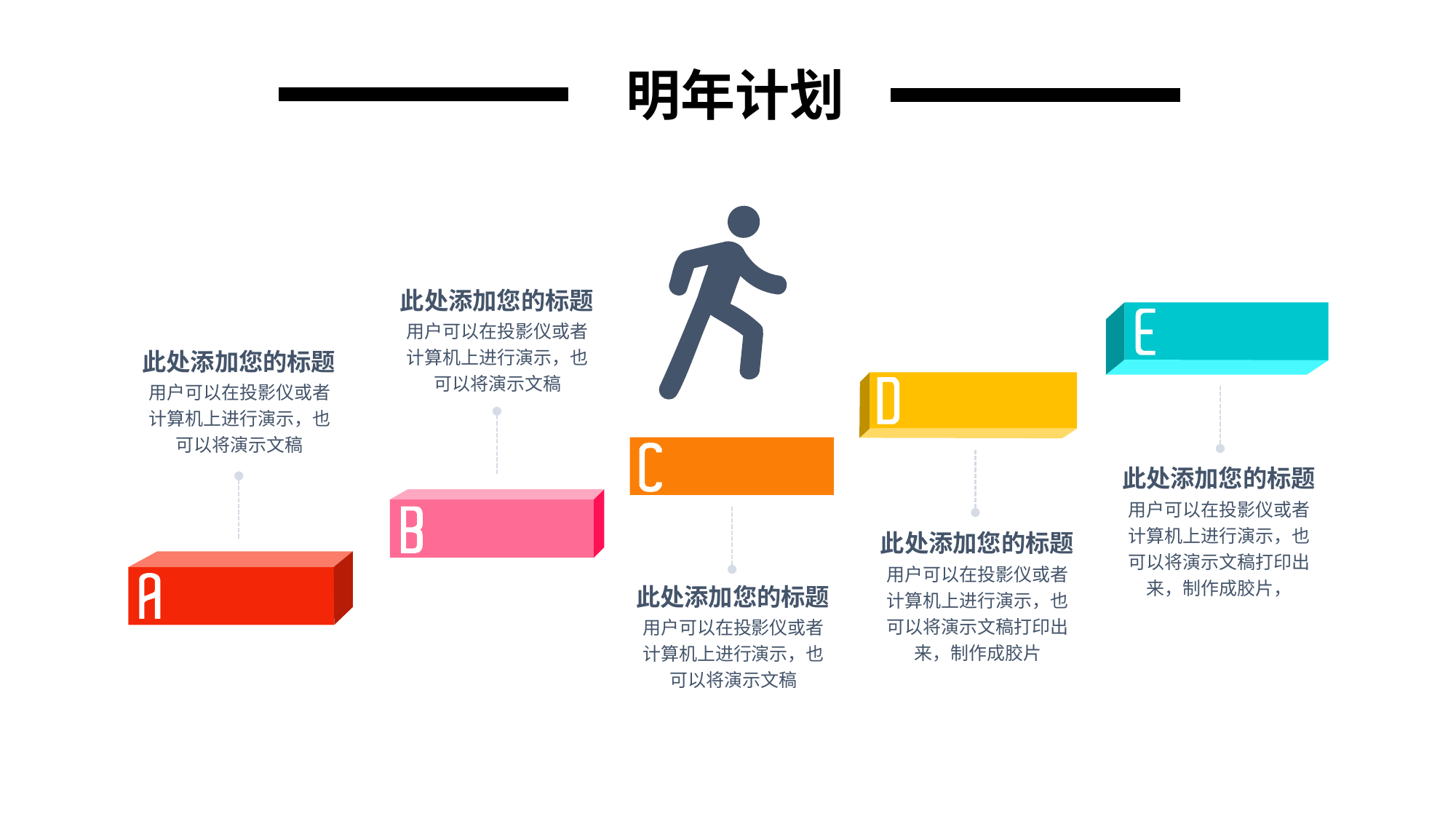

明年计划

此处添加您的标题

用户可以在投影仪或者计算机上进行演示，也可以将演示文稿
此处添加您的标题
用户可以在投影仪或者计算机上进行演示，也可以将演示文稿

此处添加您的标题
用户可以在投影仪或者计算机上进行演示，也可以将演示文稿打印出来，制作成胶片，

此处添加您的标题

用户可以在投影仪或者计算机上进行演示，也可以将演示文稿打印出来，制作成胶片
此处添加您的标题
用户可以在投影仪或者计算机上进行演示，也可以将演示文稿